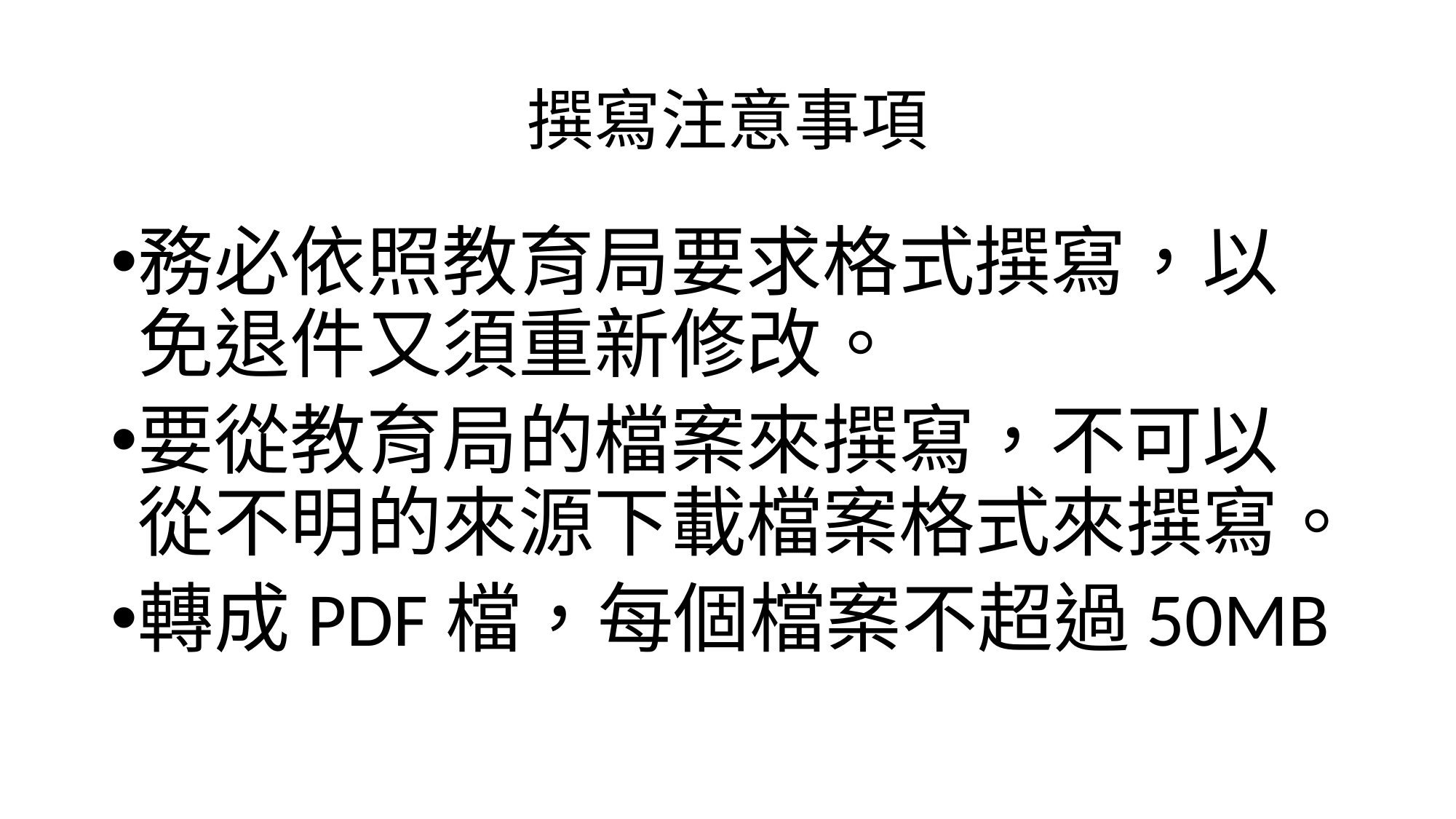

# 撰寫注意事項
務必依照教育局要求格式撰寫，以免退件又須重新修改。
要從教育局的檔案來撰寫，不可以從不明的來源下載檔案格式來撰寫。
轉成PDF檔，每個檔案不超過50MB